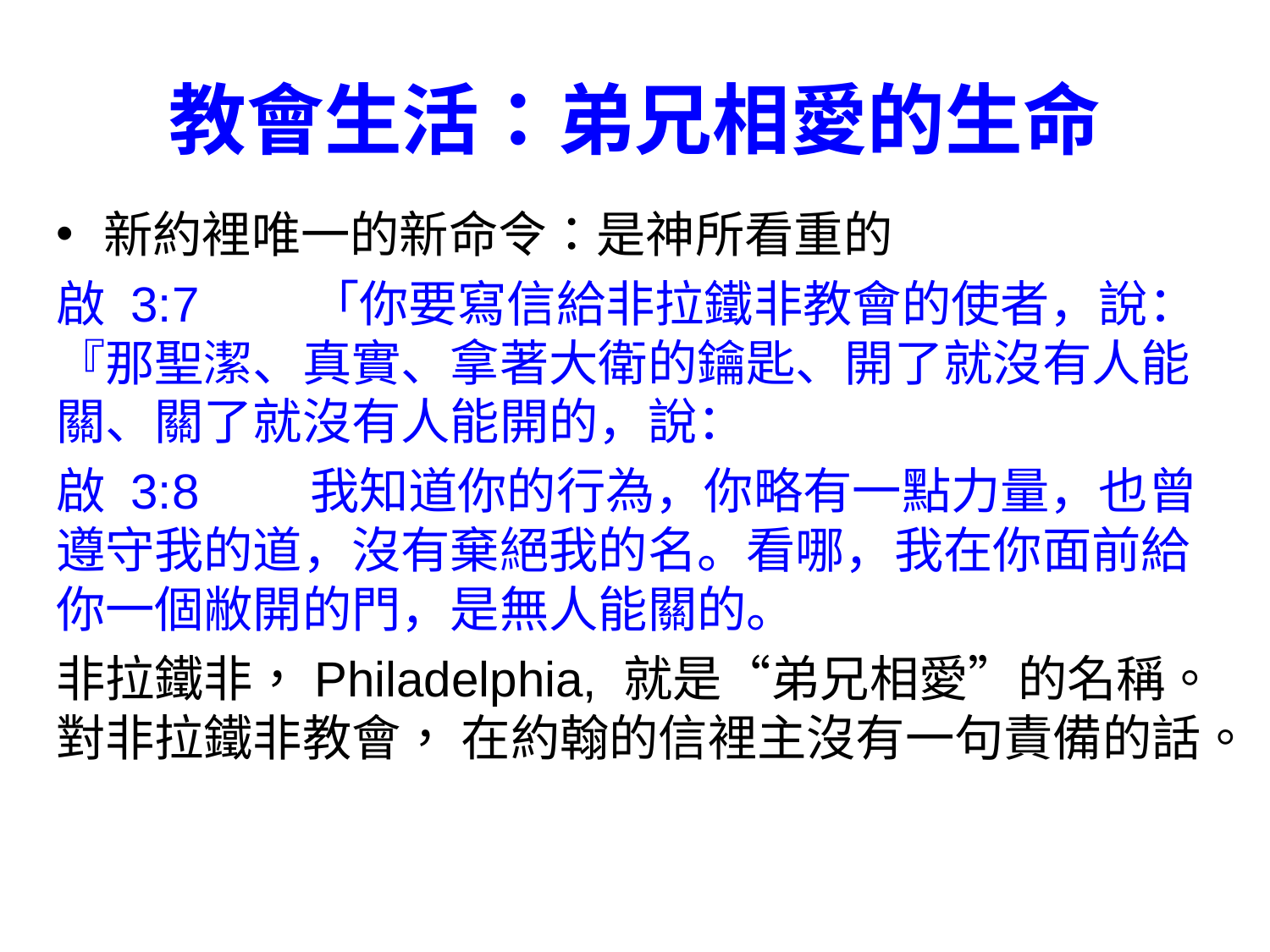

# 教會生活：弟兄相愛的生命
新約裡唯一的新命令：是神所看重的
啟 3:7	「你要寫信給非拉鐵非教會的使者，說：『那聖潔、真實、拿著大衛的鑰匙、開了就沒有人能關、關了就沒有人能開的，說：
啟 3:8	我知道你的行為，你略有一點力量，也曾遵守我的道，沒有棄絕我的名。看哪，我在你面前給你一個敝開的門，是無人能關的。
非拉鐵非，Philadelphia, 就是“弟兄相愛”的名稱。對非拉鐵非教會， 在約翰的信裡主沒有一句責備的話。